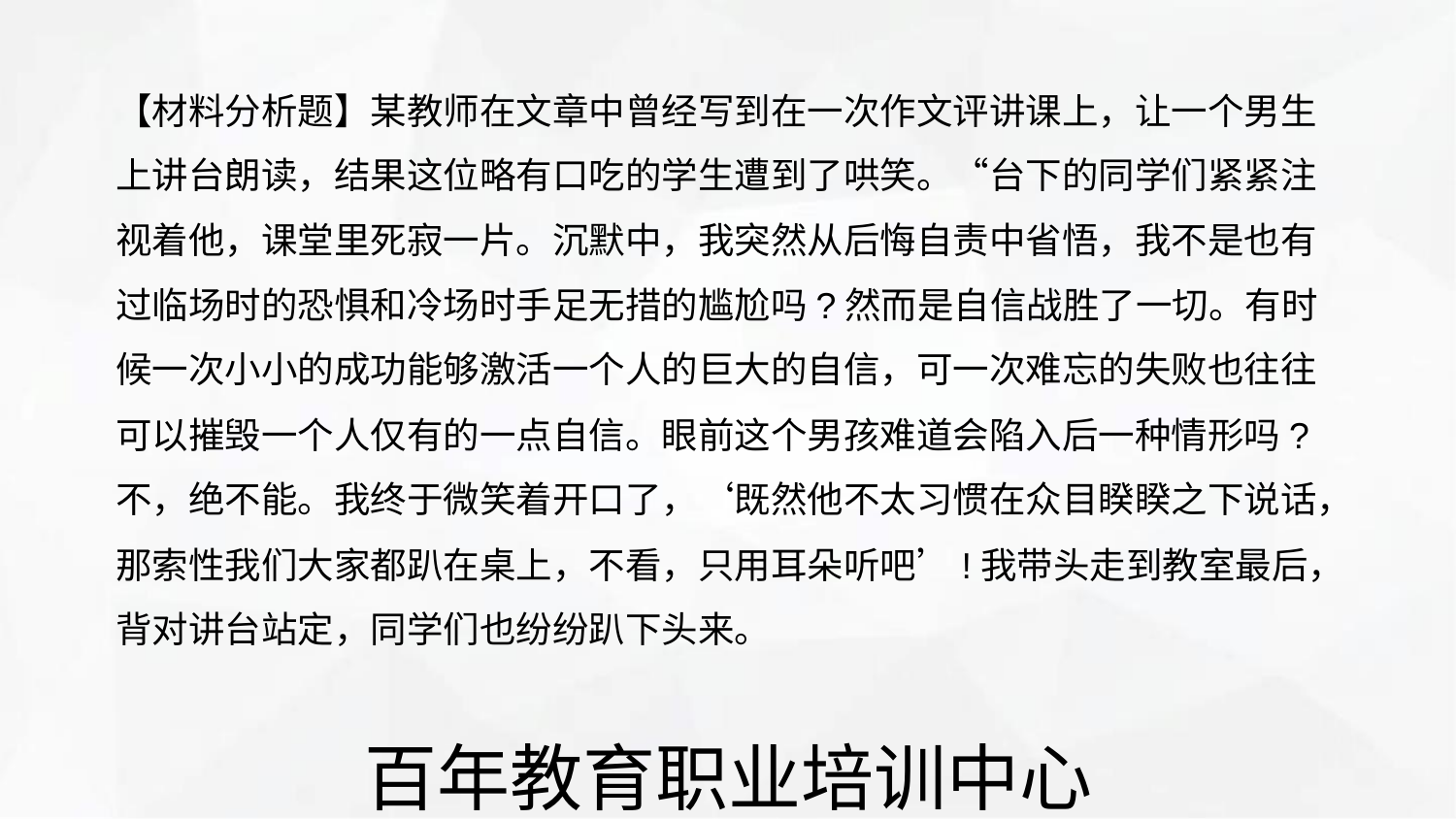

【材料分析题】某教师在文章中曾经写到在一次作文评讲课上，让一个男生
上讲台朗读，结果这位略有口吃的学生遭到了哄笑。“台下的同学们紧紧注
视着他，课堂里死寂一片。沉默中，我突然从后悔自责中省悟，我不是也有
过临场时的恐惧和冷场时手足无措的尴尬吗?然而是自信战胜了一切。有时
候一次小小的成功能够激活一个人的巨大的自信，可一次难忘的失败也往往
可以摧毁一个人仅有的一点自信。眼前这个男孩难道会陷入后一种情形吗?
不，绝不能。我终于微笑着开口了，‘既然他不太习惯在众目睽睽之下说话，
那索性我们大家都趴在桌上，不看，只用耳朵听吧’!我带头走到教室最后，
背对讲台站定，同学们也纷纷趴下头来。
百年教育职业培训中心